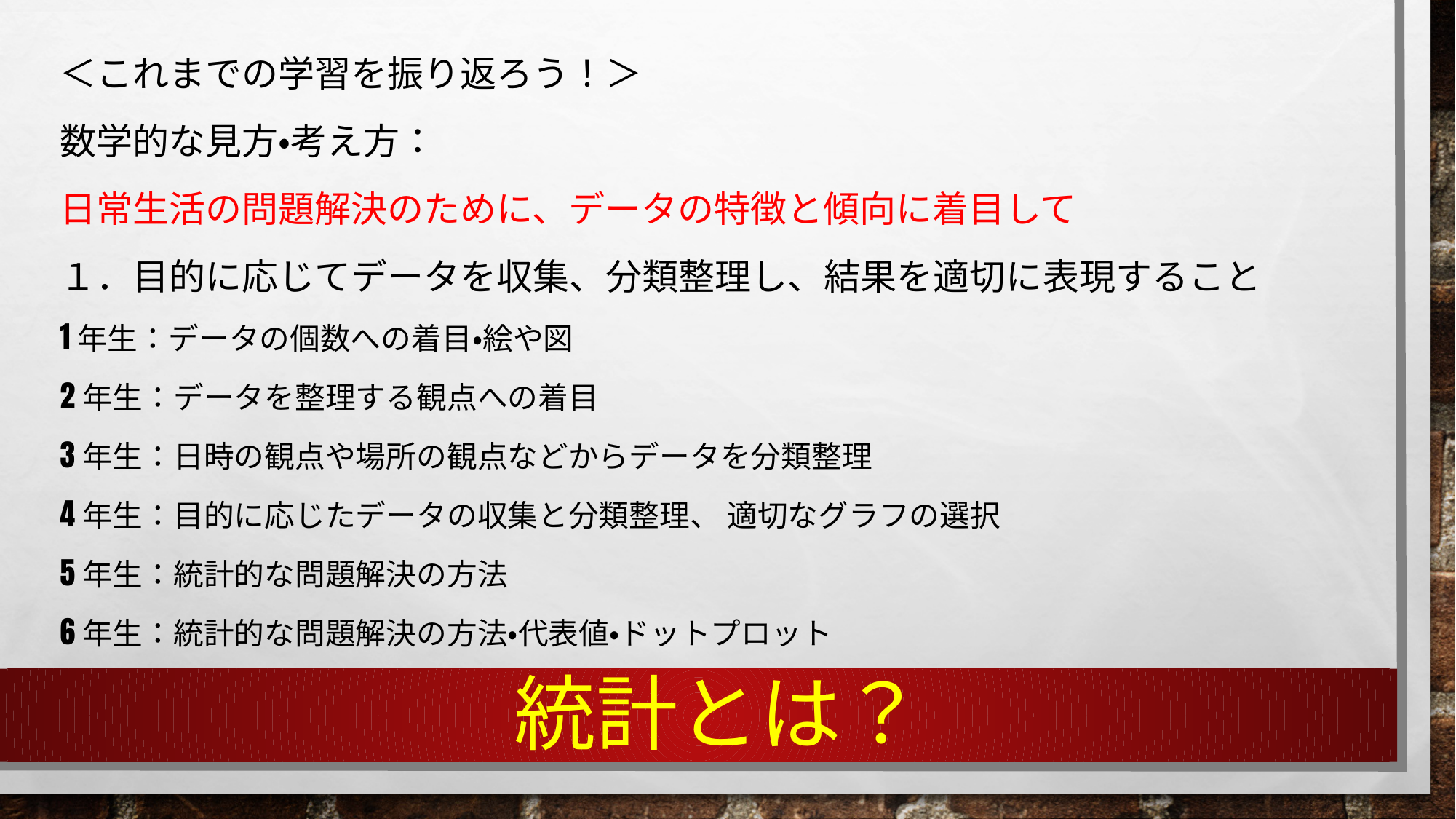

＜これまでの学習を振り返ろう！＞
数学的な見方・考え方：
日常生活の問題解決のために、データの特徴と傾向に着目して
１．目的に応じてデータを収集、分類整理し、結果を適切に表現すること
1年生：データの個数への着目・絵や図
2年生：データを整理する観点への着目
3年生：日時の観点や場所の観点などからデータを分類整理
4年生：目的に応じたデータの収集と分類整理、 適切なグラフの選択
5年生：統計的な問題解決の方法
6年生：統計的な問題解決の方法・代表値・ドットプロット
# 統計とは？